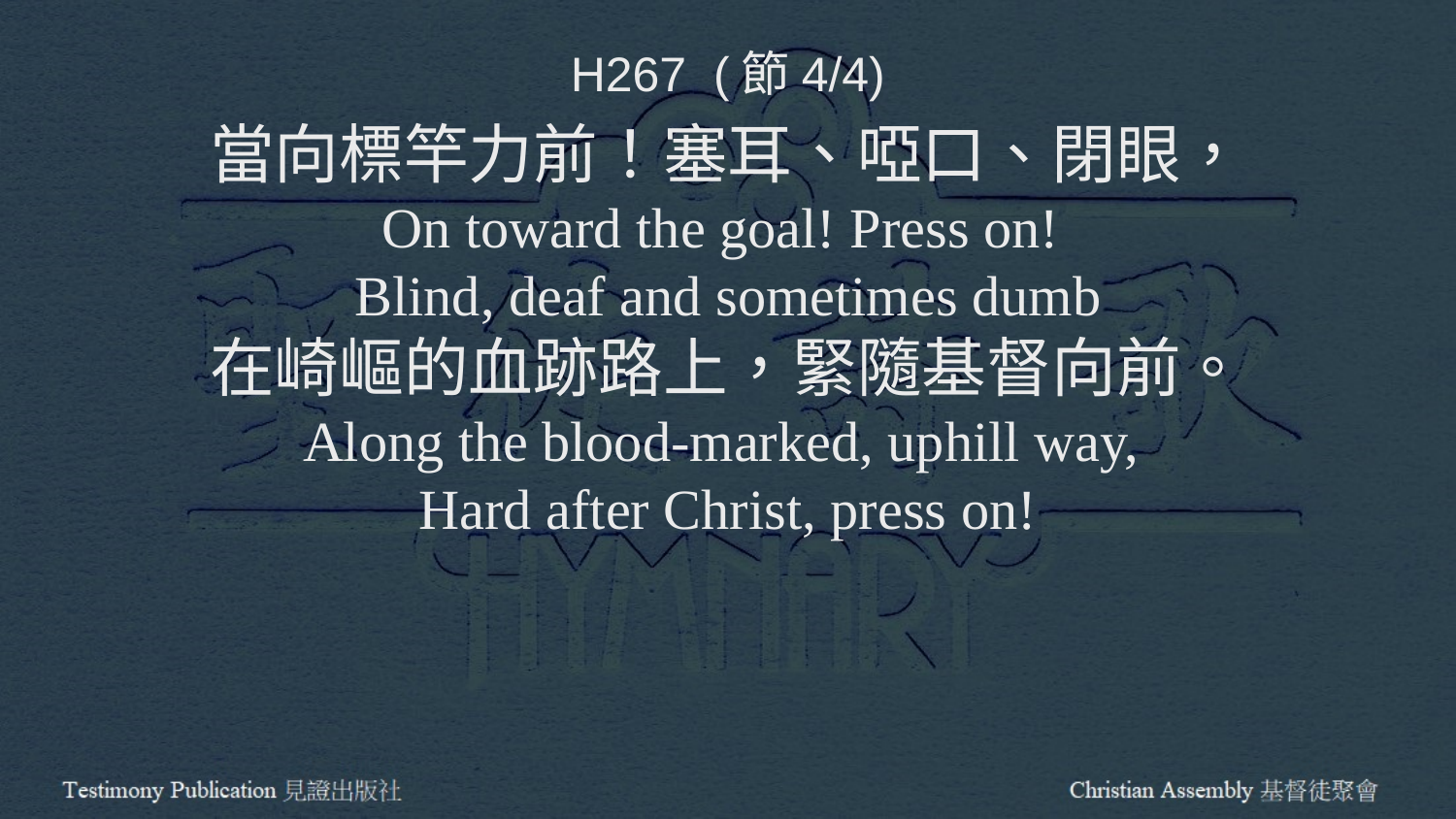

H267  (節4/4)
當向標竿力前！塞耳、啞口、閉眼，
On toward the goal! Press on!
Blind, deaf and sometimes dumb
在崎嶇的血跡路上，緊隨基督向前。
Along the blood-marked, uphill way,
Hard after Christ, press on!